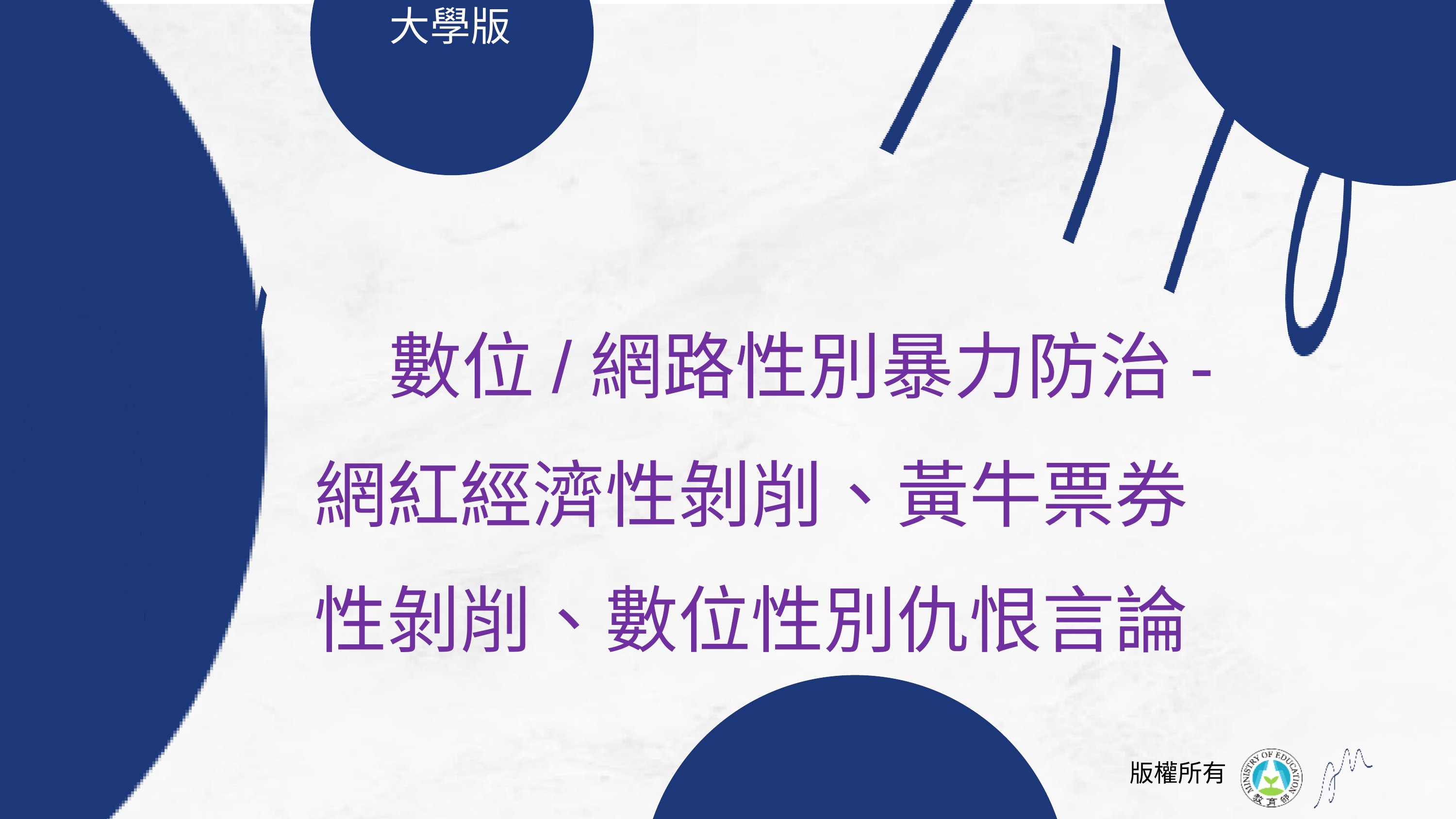

大學版

    數位/網路性別暴力防治-
網紅經濟性剝削、黃牛票券性剝削、數位性別仇恨言論

版權所有